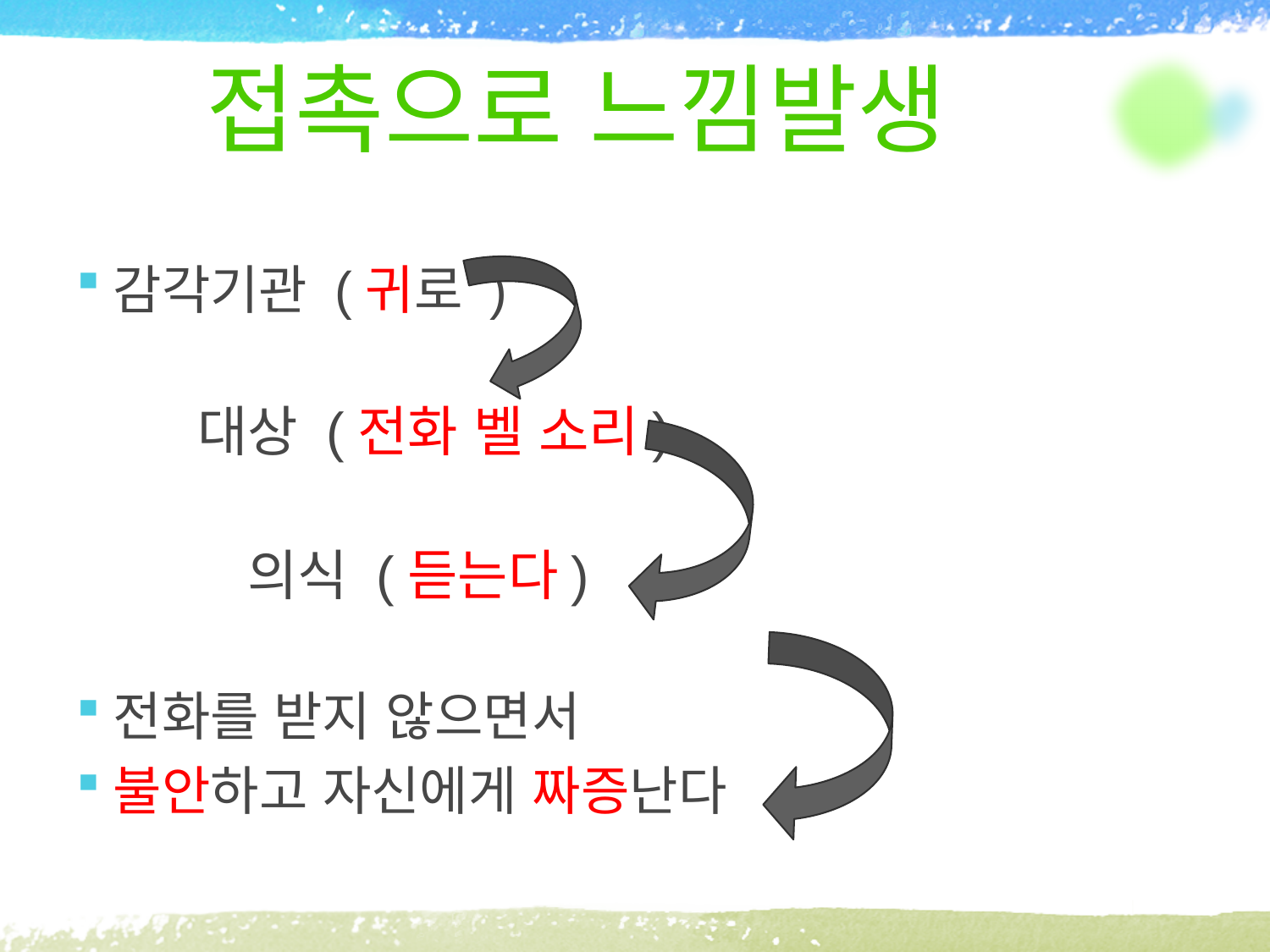

# 접촉으로 느낌발생

감각기관 (귀로 )

        대상 (전화 벨 소리)

            의식 (듣는다)

전화를 받지 않으면서
불안하고 자신에게 짜증난다